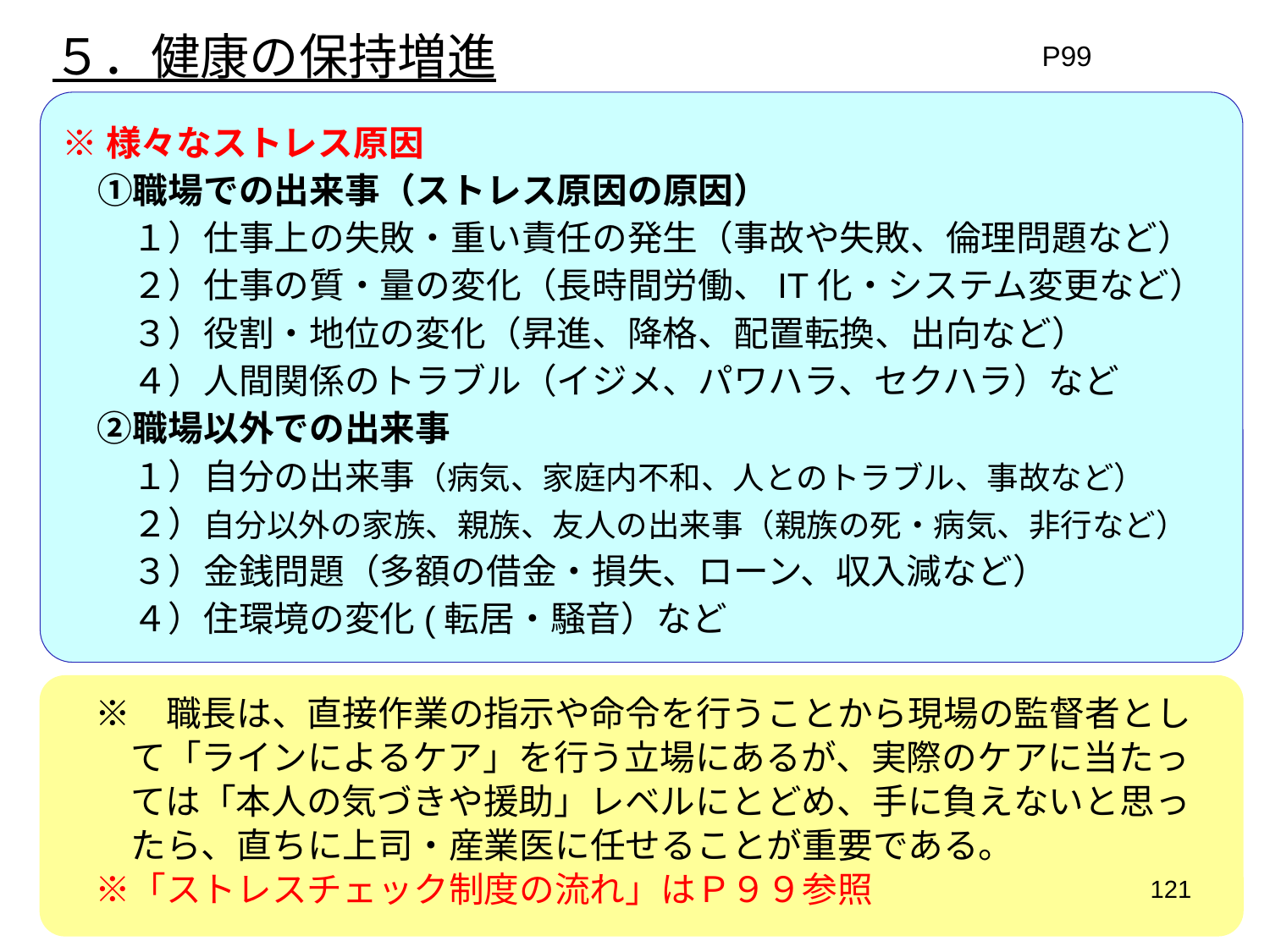

５．健康の保持増進
P99
※様々なストレス原因
　①職場での出来事（ストレス原因の原因）
　　１）仕事上の失敗・重い責任の発生（事故や失敗、倫理問題など）
　　２）仕事の質・量の変化（長時間労働、IT化・システム変更など）
　　３）役割・地位の変化（昇進、降格、配置転換、出向など）
　　４）人間関係のトラブル（イジメ、パワハラ、セクハラ）など
　②職場以外での出来事
　　１）自分の出来事（病気、家庭内不和、人とのトラブル、事故など）
　　２）自分以外の家族、親族、友人の出来事（親族の死・病気、非行など）
　　３）金銭問題（多額の借金・損失、ローン、収入減など）
　　４）住環境の変化(転居・騒音）など
　※　職長は、直接作業の指示や命令を行うことから現場の監督者とし
　　て「ラインによるケア」を行う立場にあるが、実際のケアに当たっ
　　ては「本人の気づきや援助」レベルにとどめ、手に負えないと思っ
　　たら、直ちに上司・産業医に任せることが重要である。
　※「ストレスチェック制度の流れ」はＰ９９参照

121